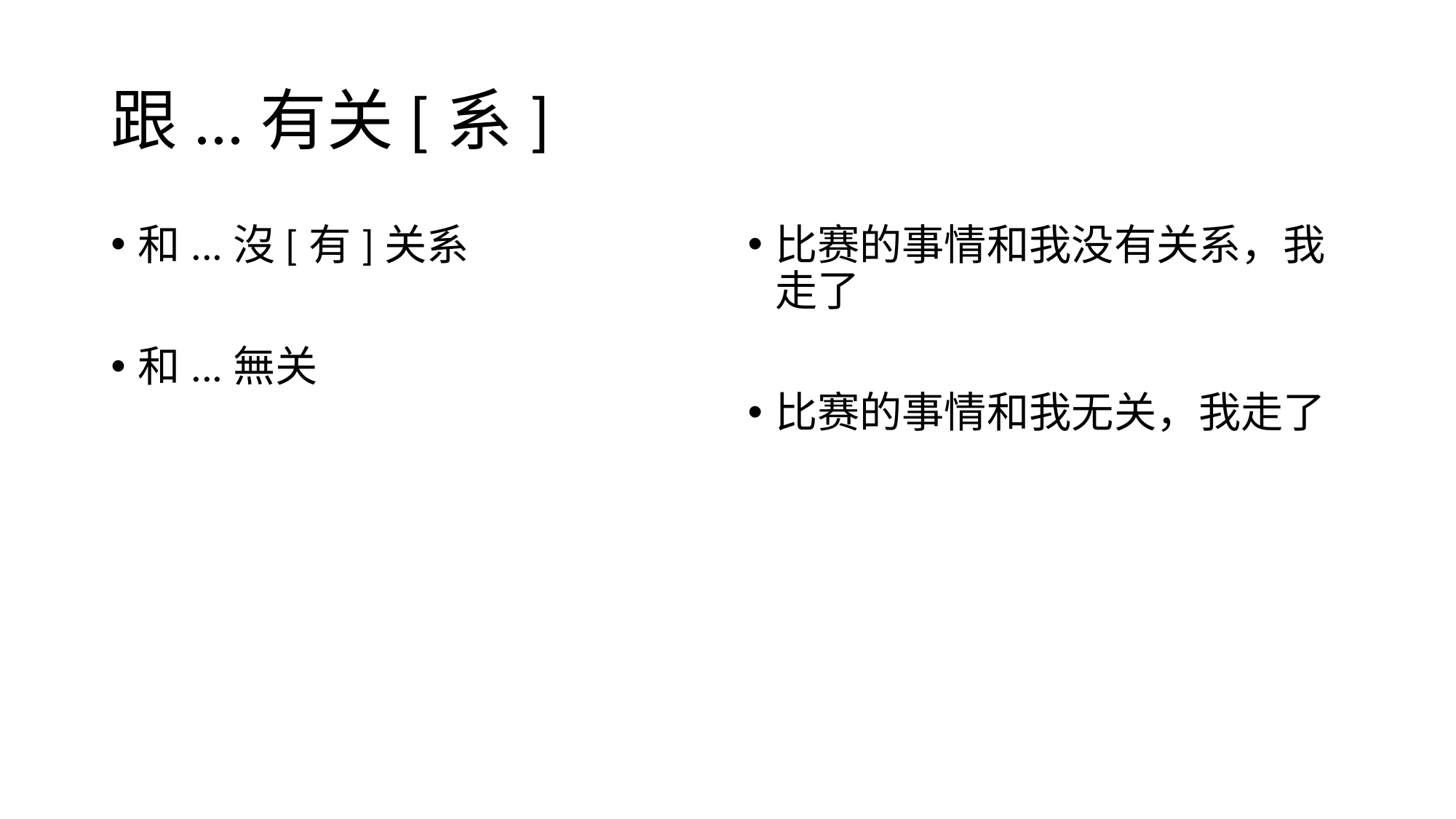

# 跟...有关[系]
和...沒[有]关系

和...無关

比赛的事情和我没有关系，我走了

比赛的事情和我无关，我走了